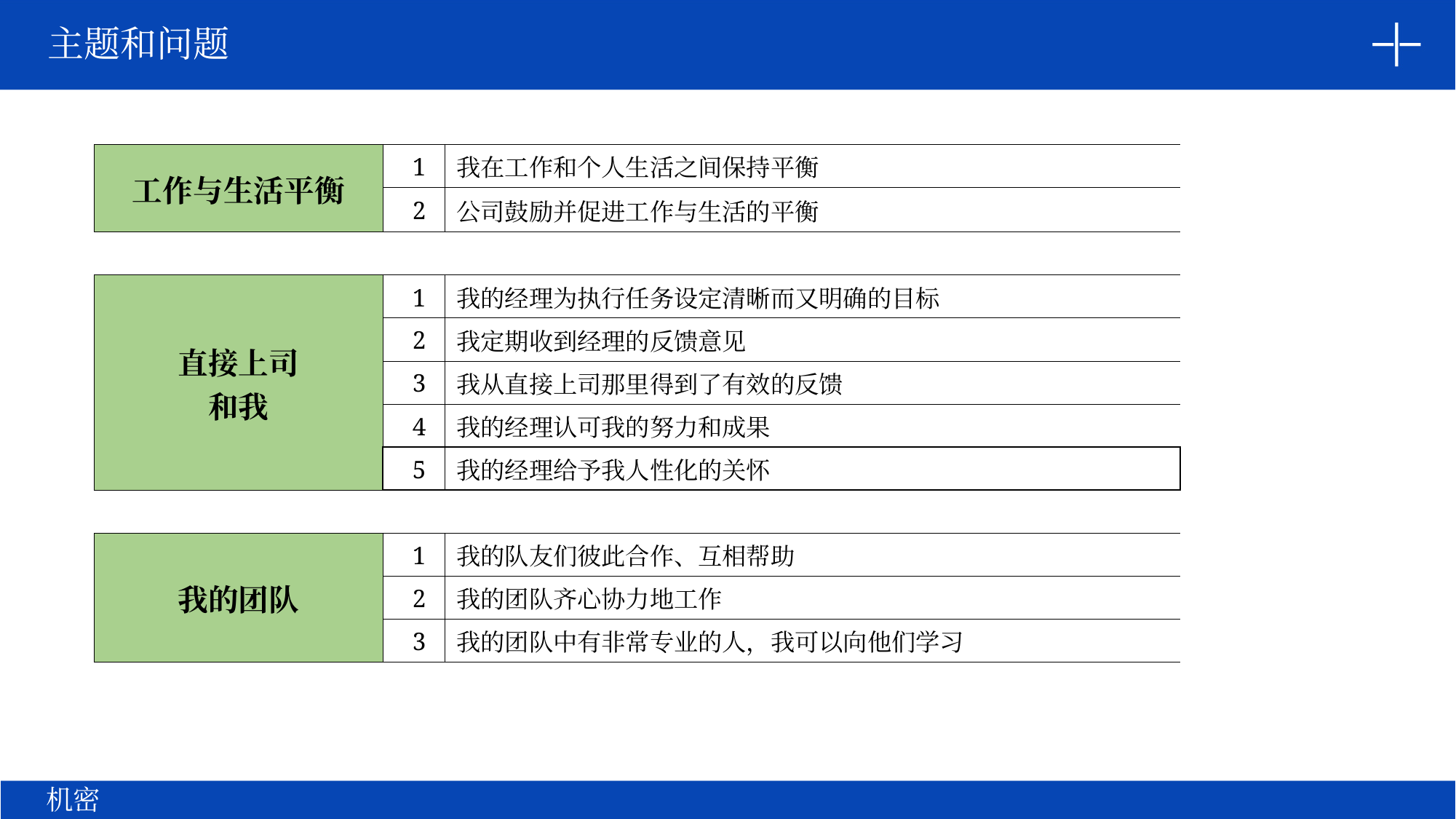

主题和问题
| 工作与生活平衡 | 1 | 我在工作和个人生活之间保持平衡 |
| --- | --- | --- |
|  | 2 | 公司鼓励并促进工作与生活的平衡 |
|  |  |  |
| 直接上司 和我 | 1 | 我的经理为执行任务设定清晰而又明确的目标 |
|  | 2 | 我定期收到经理的反馈意见 |
|  | 3 | 我从直接上司那里得到了有效的反馈 |
|  | 4 | 我的经理认可我的努力和成果 |
|  | 5 | 我的经理给予我人性化的关怀 |
|  |  |  |
| 我的团队 | 1 | 我的队友们彼此合作、互相帮助 |
|  | 2 | 我的团队齐心协力地工作 |
|  | 3 | 我的团队中有非常专业的人，我可以向他们学习 |